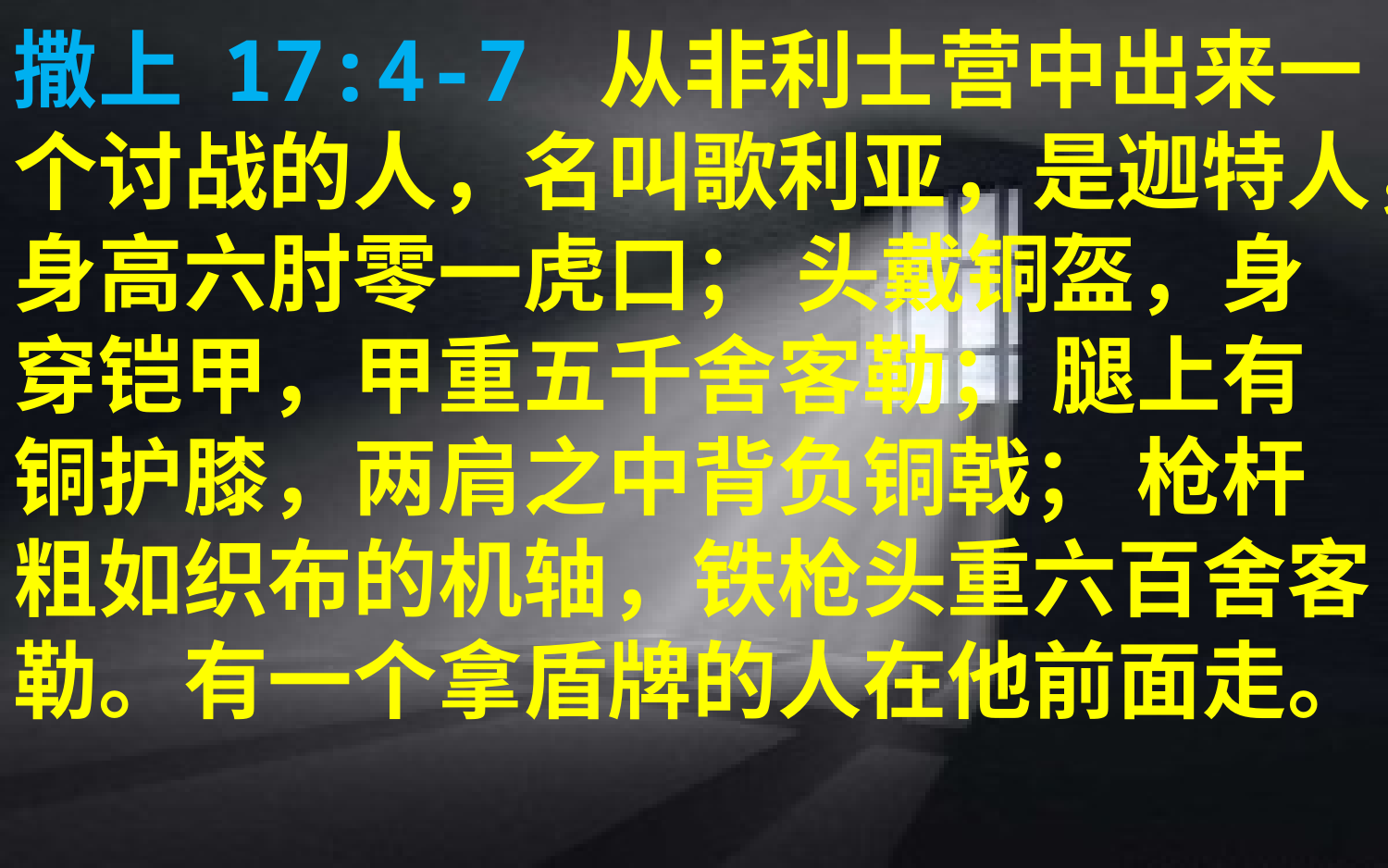

撒上 17:4-7 从非利士营中出来一个讨战的人，名叫歌利亚，是迦特人，身高六肘零一虎口； 头戴铜盔，身穿铠甲，甲重五千舍客勒； 腿上有铜护膝，两肩之中背负铜戟； 枪杆粗如织布的机轴，铁枪头重六百舍客勒。有一个拿盾牌的人在他前面走。